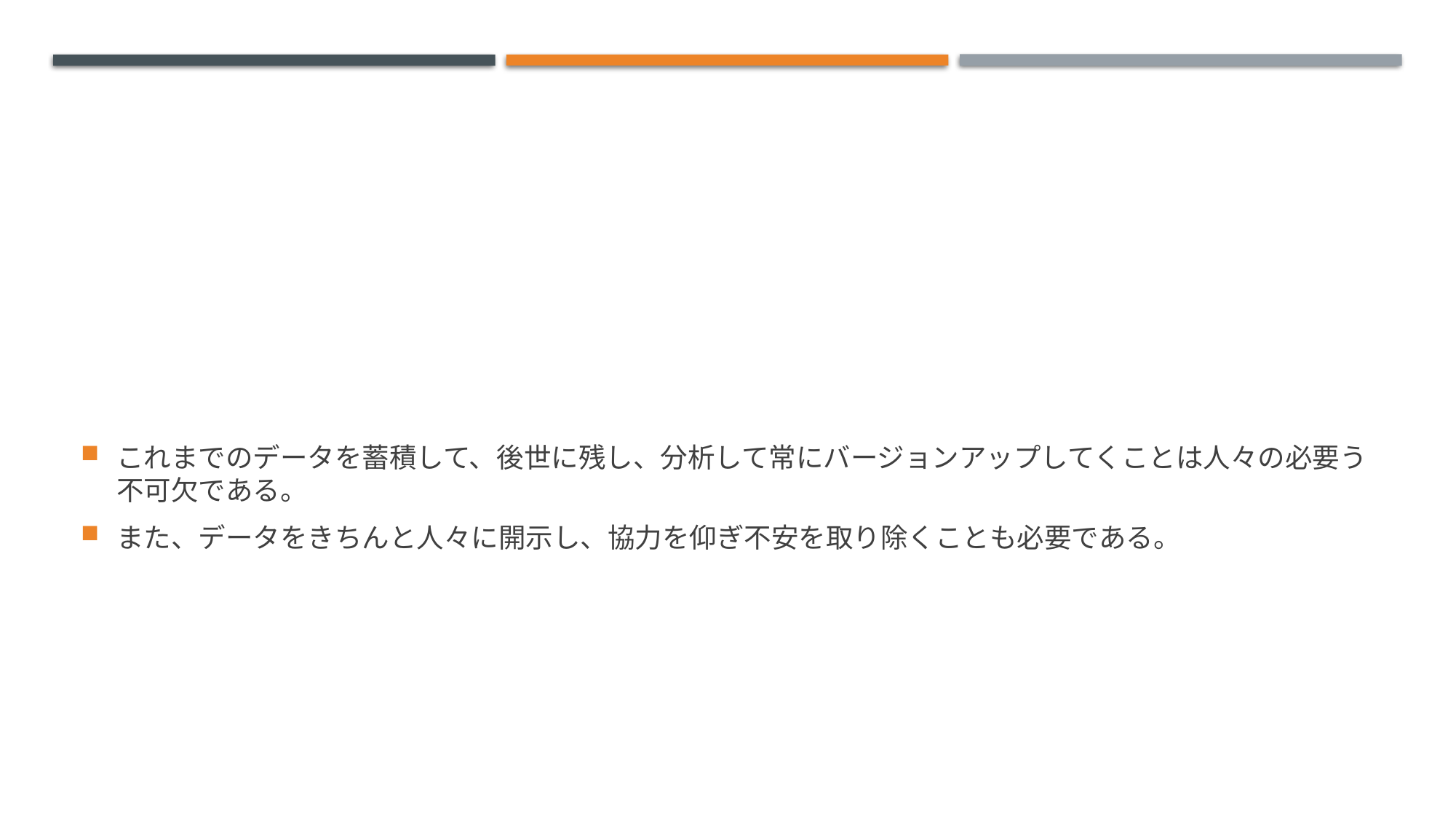

#
これまでのデータを蓄積して、後世に残し、分析して常にバージョンアップしてくことは人々の必要う不可欠である。
また、データをきちんと人々に開示し、協力を仰ぎ不安を取り除くことも必要である。